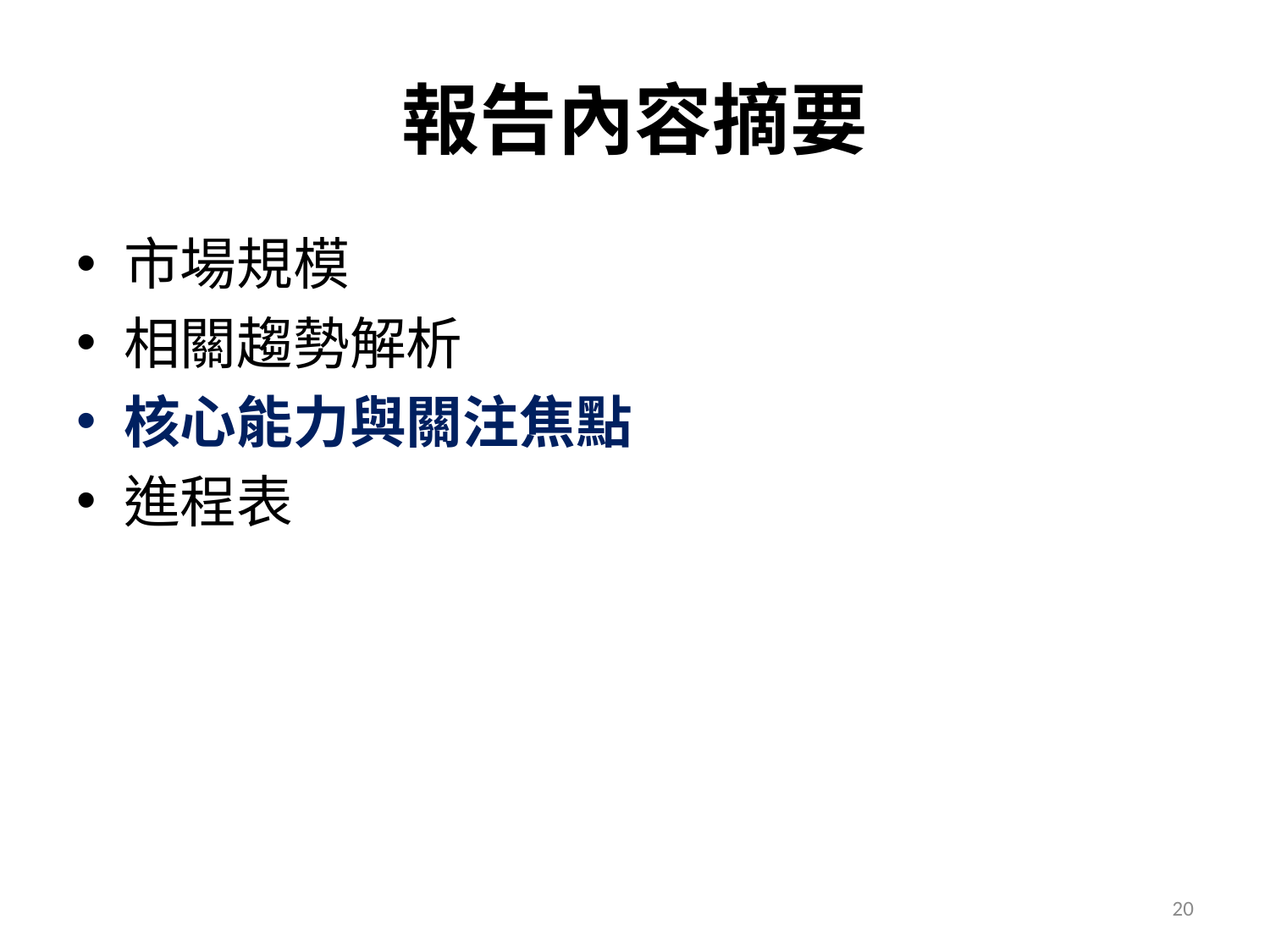

# 報告內容摘要
市場規模
相關趨勢解析
核心能力與關注焦點
進程表
20